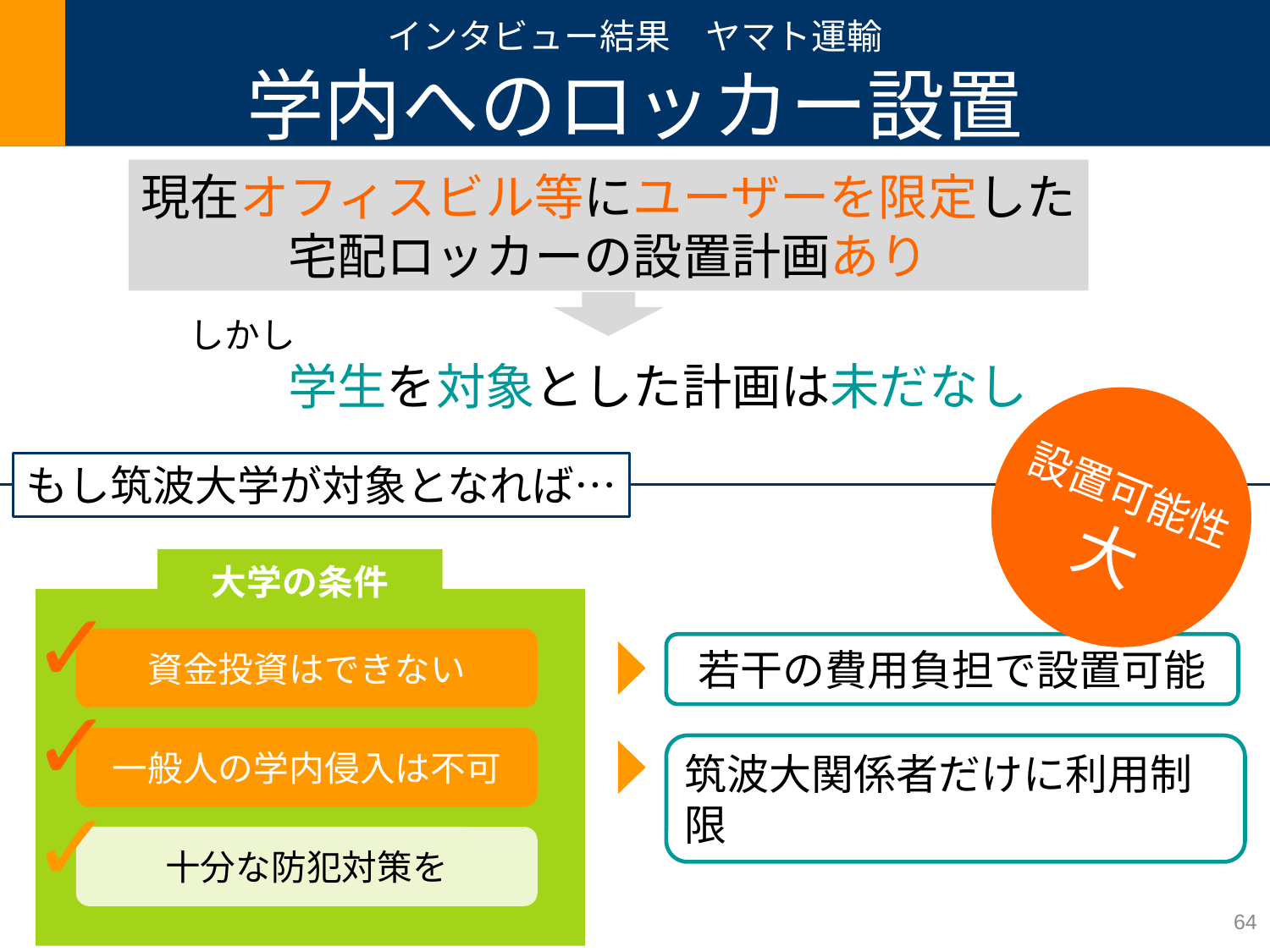

# インタビュー結果　ヤマト運輸 学内へのロッカー設置
現在オフィスビル等にユーザーを限定した
宅配ロッカーの設置計画あり

しかし
　　学生を対象とした計画は未だなし

設置可能性
大
もし筑波大学が対象となれば…
大学の条件

資金投資はできない
一般人の学内侵入は不可
十分な防犯対策を
✓
✓
若干の費用負担で設置可能

✓
筑波大関係者だけに利用制限

64